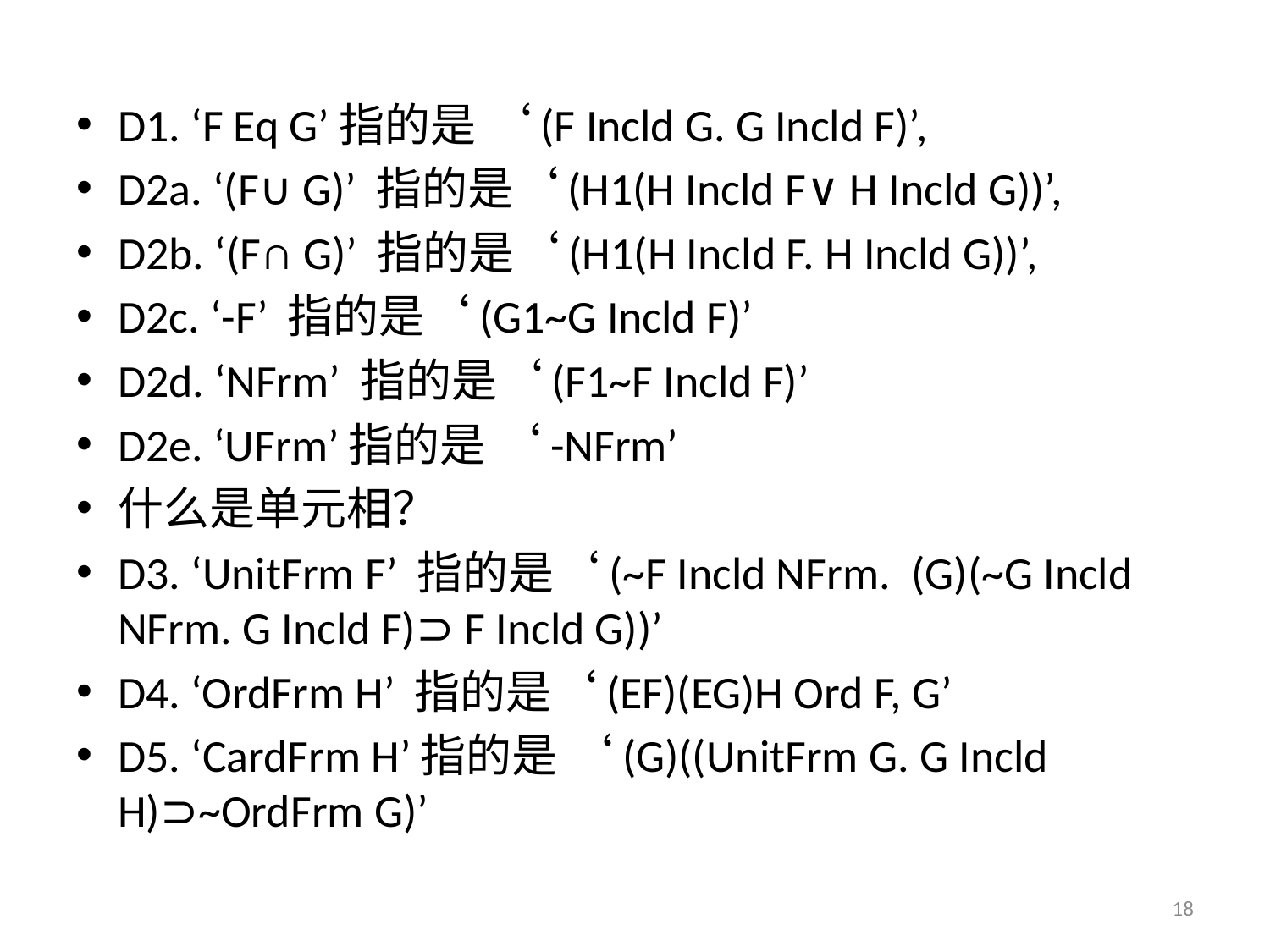

D1. ‘F Eq G’指的是 ‘(F Incld G. G Incld F)’,
D2a. ‘(F∪ G)’ 指的是‘(H1(H Incld F∨ H Incld G))’,
D2b. ‘(F∩ G)’ 指的是‘(H1(H Incld F. H Incld G))’,
D2c. ‘-F’ 指的是‘(G1~G Incld F)’
D2d. ‘NFrm’ 指的是‘(F1~F Incld F)’
D2e. ‘UFrm’指的是 ‘-NFrm’
什么是单元相？
D3. ‘UnitFrm F’ 指的是‘(~F Incld NFrm.  (G)(~G Incld NFrm. G Incld F)⊃ F Incld G))’
D4. ‘OrdFrm H’ 指的是‘(EF)(EG)H Ord F, G’
D5. ‘CardFrm H’指的是 ‘(G)((UnitFrm G. G Incld H)⊃~OrdFrm G)’

18